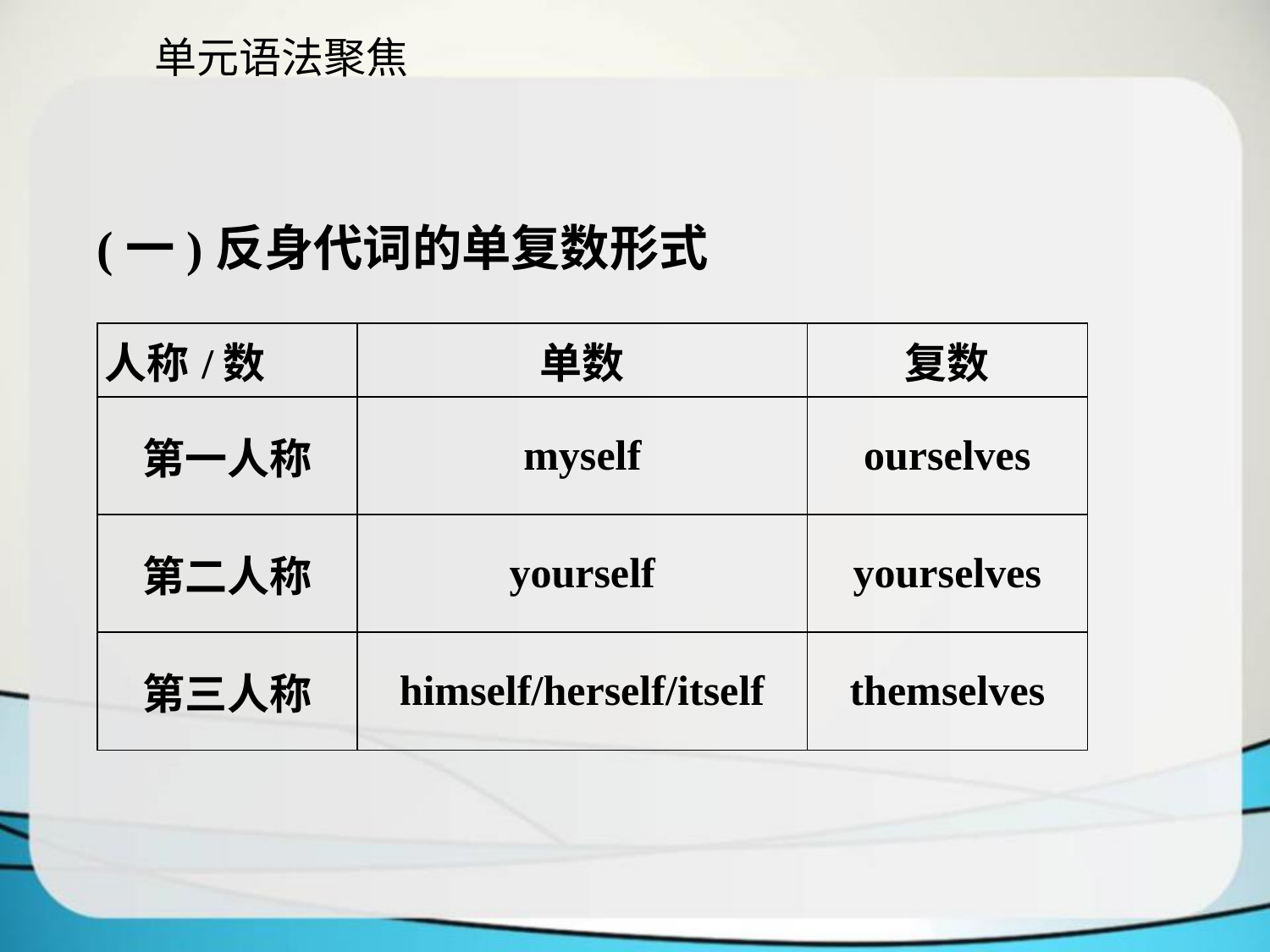

单元语法聚焦
  (一)反身代词的单复数形式
| 人称/数 | 单数 | 复数 |
| --- | --- | --- |
| 第一人称 | myself | ourselves |
| 第二人称 | yourself | yourselves |
| 第三人称 | himself/herself/itself | themselves |